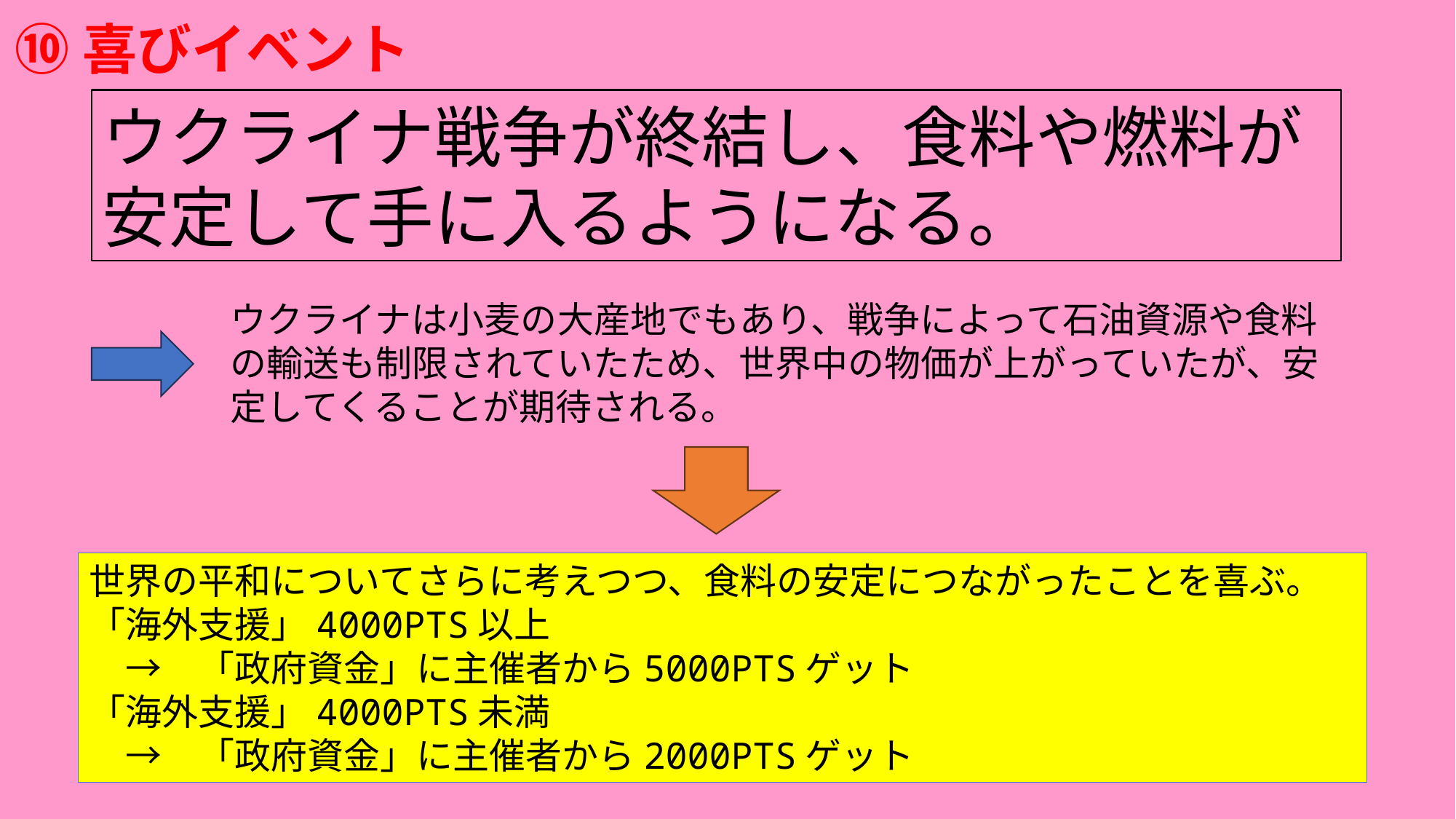

⑩喜びイベント
ウクライナ戦争が終結し、食料や燃料が安定して手に入るようになる。
ウクライナは小麦の大産地でもあり、戦争によって石油資源や食料の輸送も制限されていたため、世界中の物価が上がっていたが、安定してくることが期待される。

世界の平和についてさらに考えつつ、食料の安定につながったことを喜ぶ。
「海外支援」4000PTS以上
　→　「政府資金」に主催者から5000PTSゲット
「海外支援」4000PTS未満
　→　「政府資金」に主催者から2000PTSゲット